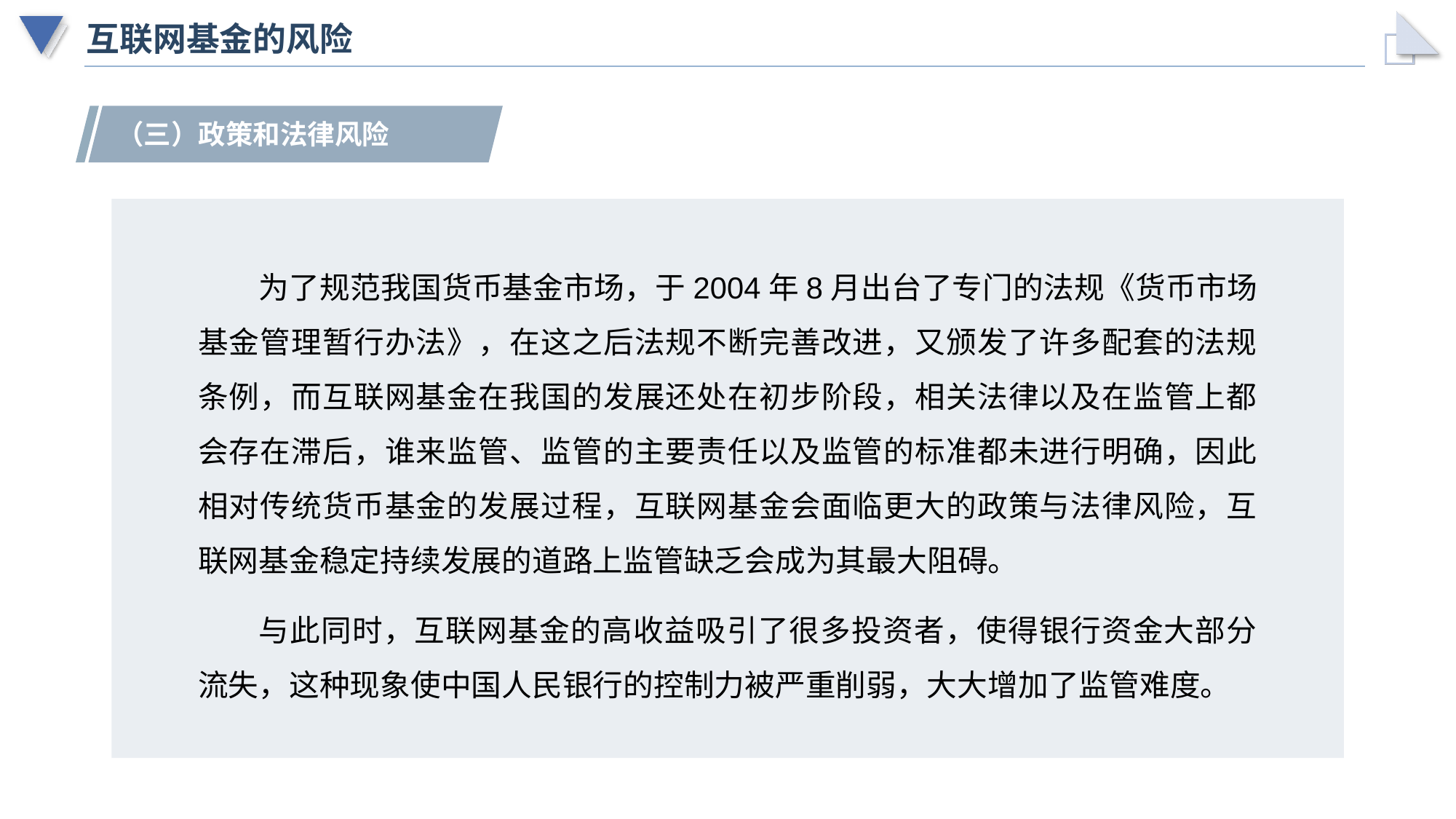

# 互联网基金的风险

（三）政策和法律风险

为了规范我国货币基金市场，于2004年8月出台了专门的法规《货币市场基金管理暂行办法》，在这之后法规不断完善改进，又颁发了许多配套的法规条例，而互联网基金在我国的发展还处在初步阶段，相关法律以及在监管上都会存在滞后，谁来监管、监管的主要责任以及监管的标准都未进行明确，因此相对传统货币基金的发展过程，互联网基金会面临更大的政策与法律风险，互联网基金稳定持续发展的道路上监管缺乏会成为其最大阻碍。
与此同时，互联网基金的高收益吸引了很多投资者，使得银行资金大部分流失，这种现象使中国人民银行的控制力被严重削弱，大大增加了监管难度。